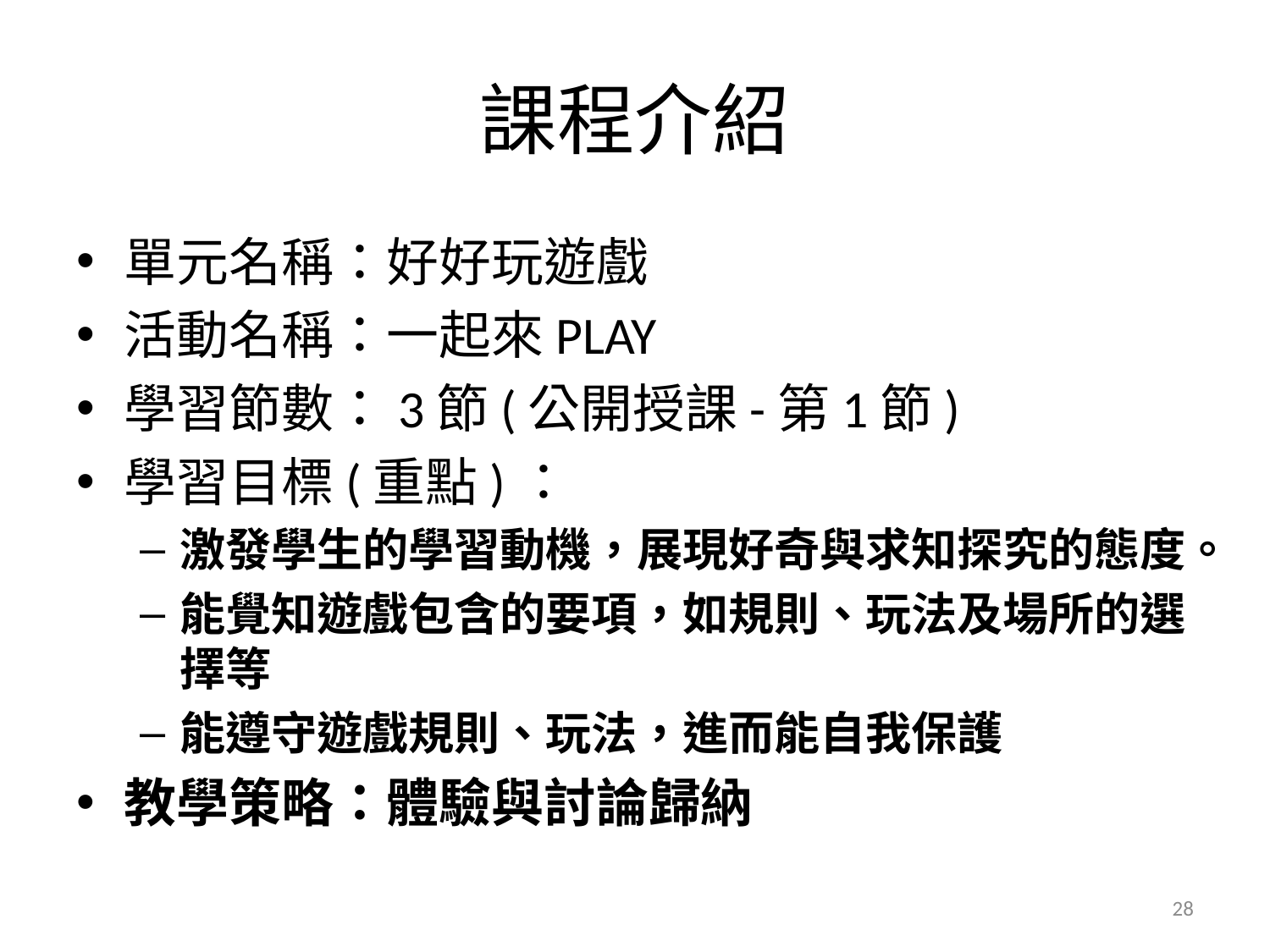

# 課程介紹
單元名稱：好好玩遊戲
活動名稱：一起來PLAY
學習節數：3節(公開授課-第1節)
學習目標(重點)：
激發學生的學習動機，展現好奇與求知探究的態度。
能覺知遊戲包含的要項，如規則、玩法及場所的選擇等
能遵守遊戲規則、玩法，進而能自我保護
教學策略：體驗與討論歸納
28